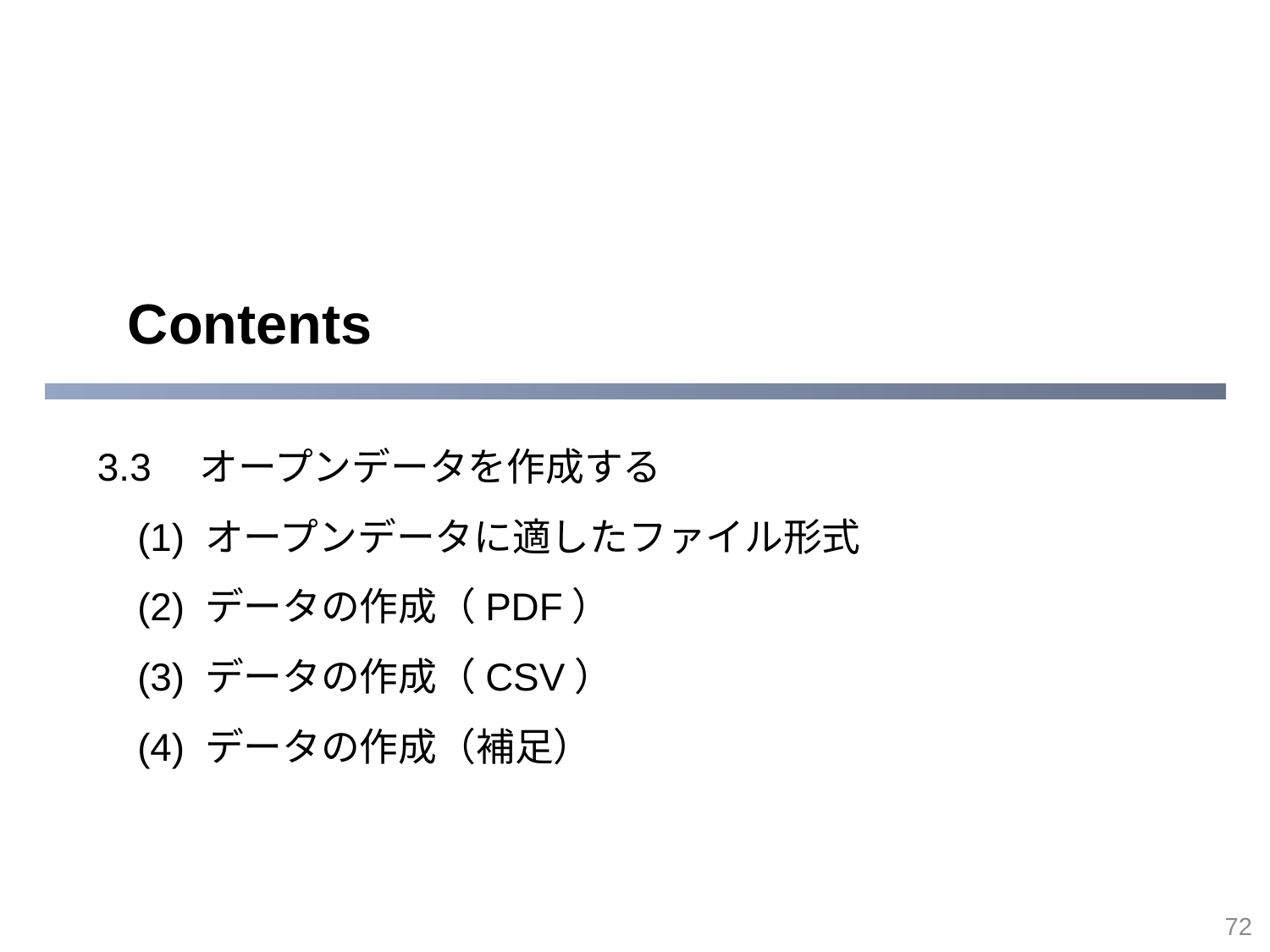

3.3　オープンデータを作成する
(1) オープンデータに適したファイル形式
(2) データの作成（PDF）
(3) データの作成（CSV）
(4) データの作成（補足）
72